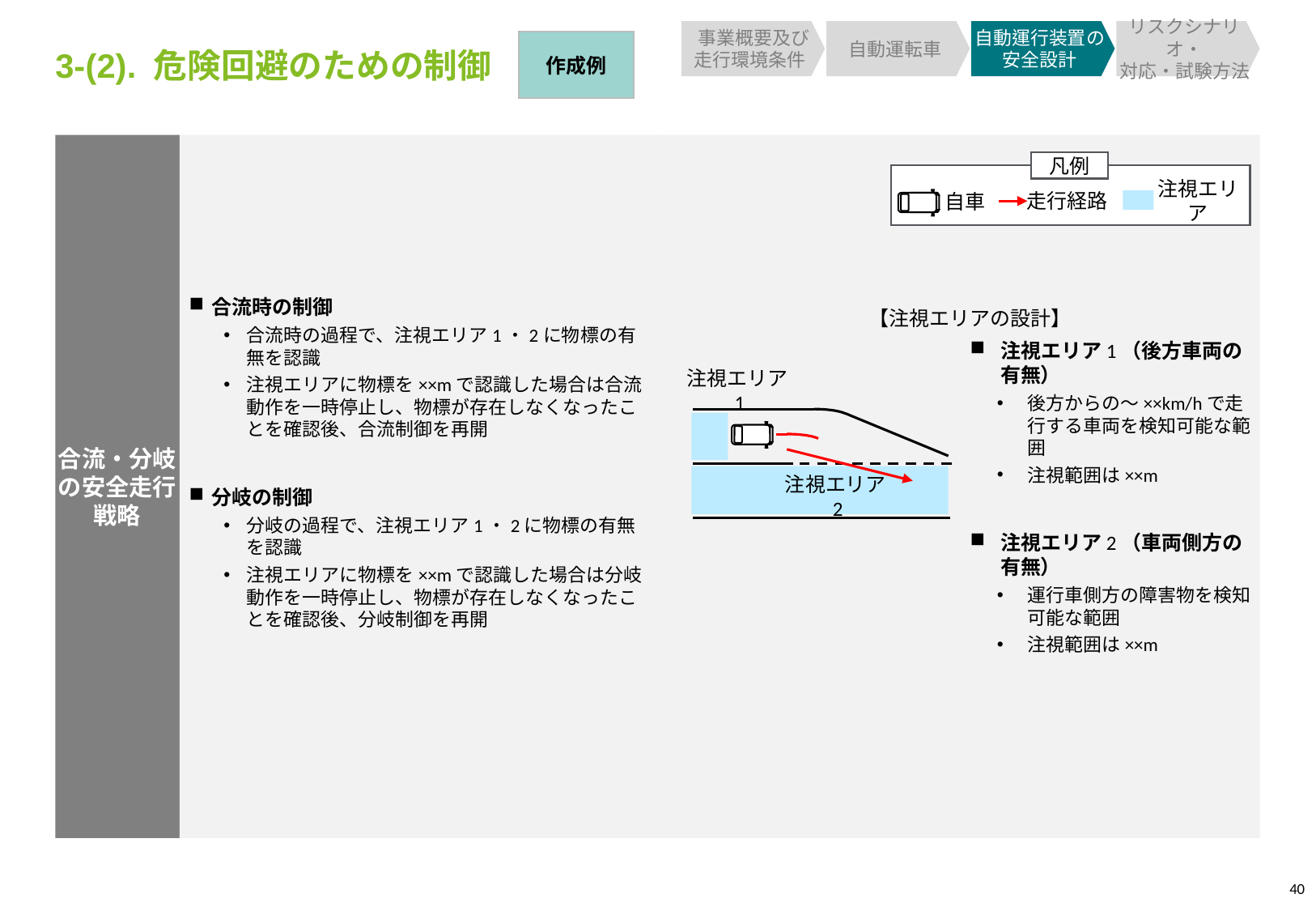

事業概要及び
走行環境条件
自動運転車
自動運行装置の安全設計
リスクシナリオ・
対応・試験方法
作成例
3-(2). 危険回避のための制御
合流時の制御
合流時の過程で、注視エリア1・2に物標の有無を認識
注視エリアに物標を××mで認識した場合は合流動作を一時停止し、物標が存在しなくなったことを確認後、合流制御を再開

分岐の制御
分岐の過程で、注視エリア1・2に物標の有無を認識
注視エリアに物標を××mで認識した場合は分岐動作を一時停止し、物標が存在しなくなったことを確認後、分岐制御を再開

合流・分岐の安全走行
戦略
凡例

走行経路
注視エリア
自車

【注視エリアの設計】
注視エリア1（後方車両の有無）
後方からの～××km/hで走行する車両を検知可能な範囲
注視範囲は××m

注視エリア2（車両側方の有無）
運行車側方の障害物を検知可能な範囲
注視範囲は××m
注視エリア1

注視エリア2
40